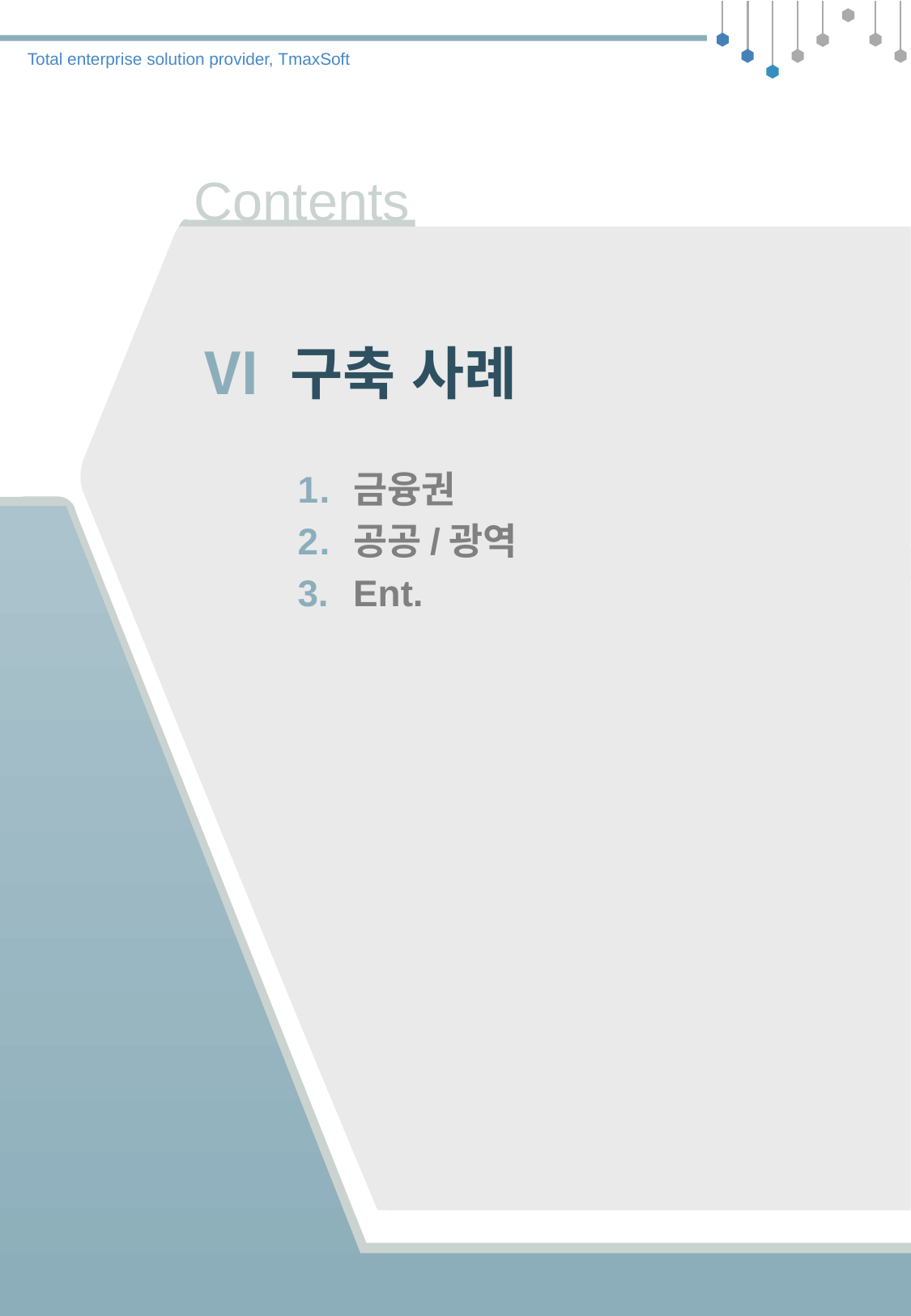

# Ⅵ 구축 사례
금융권
공공/광역
Ent.